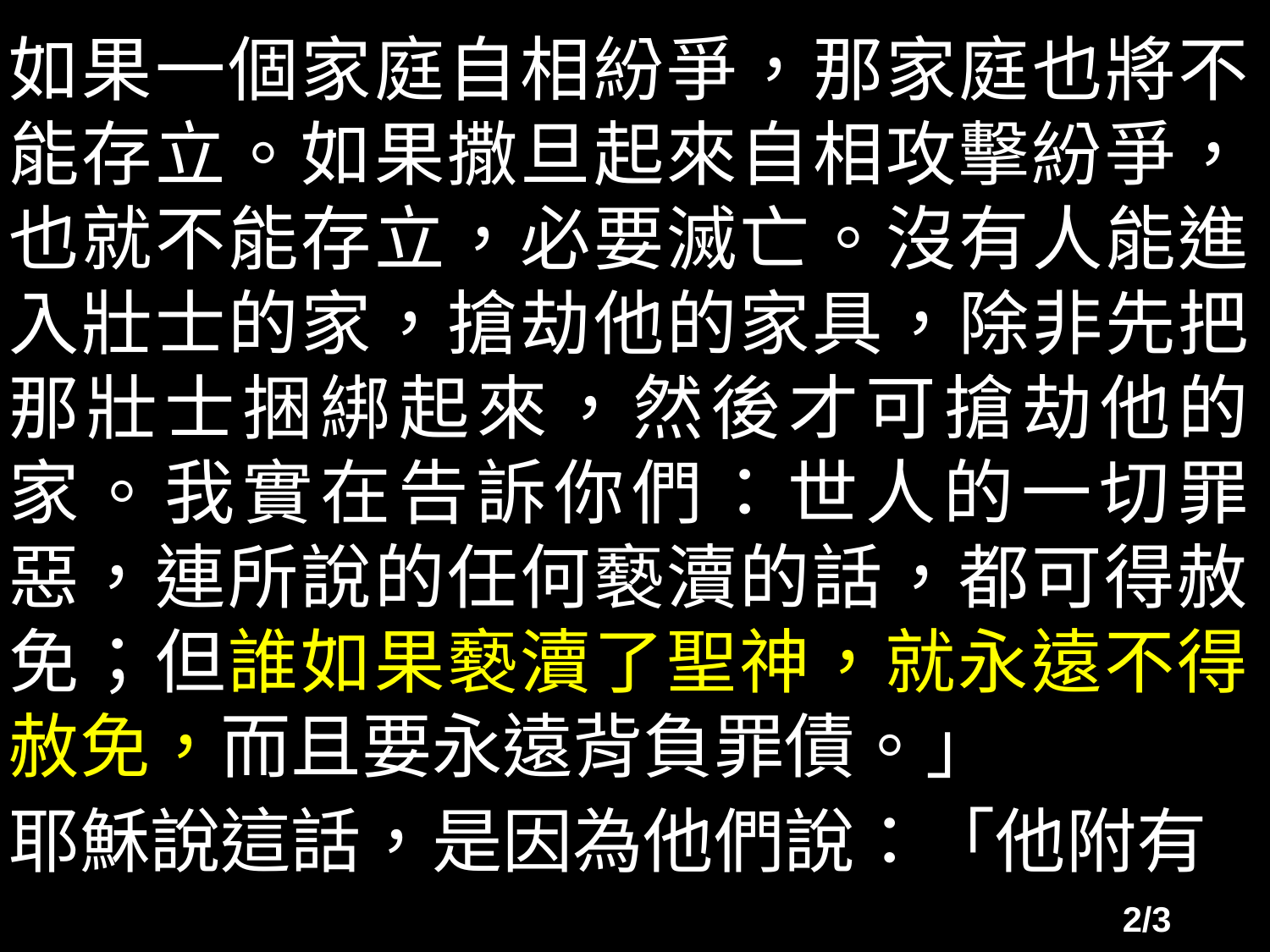

如果一個家庭自相紛爭，那家庭也將不能存立。如果撒旦起來自相攻擊紛爭，也就不能存立，必要滅亡。沒有人能進入壯士的家，搶劫他的家具，除非先把那壯士捆綁起來，然後才可搶劫他的家。我實在告訴你們：世人的一切罪惡，連所說的任何褻瀆的話，都可得赦免；但誰如果褻瀆了聖神，就永遠不得赦免，而且要永遠背負罪債。」
耶穌說這話，是因為他們說：「他附有
2/3